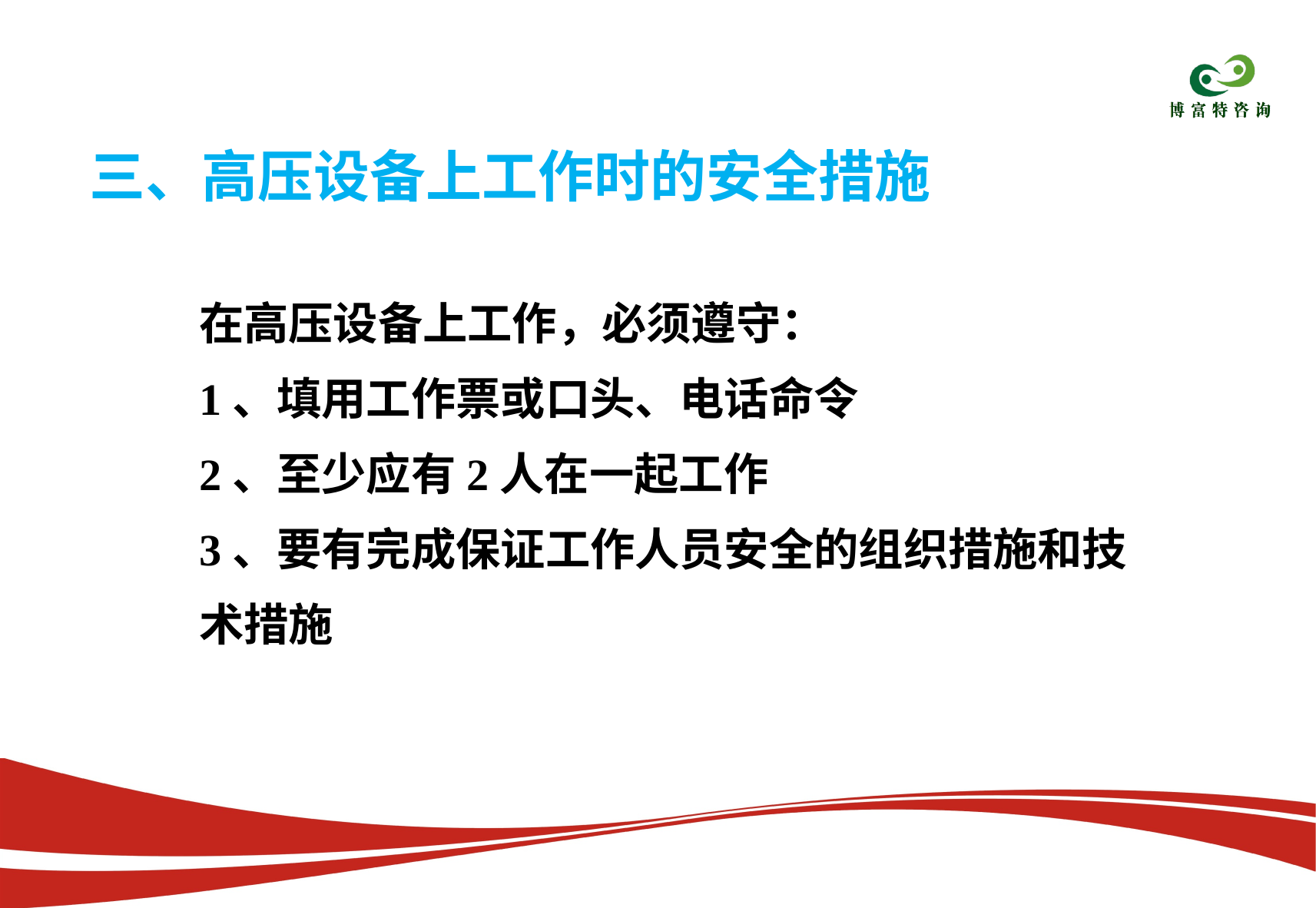

49
三、高压设备上工作时的安全措施
在高压设备上工作，必须遵守：
1、填用工作票或口头、电话命令
2、至少应有2人在一起工作
3、要有完成保证工作人员安全的组织措施和技术措施